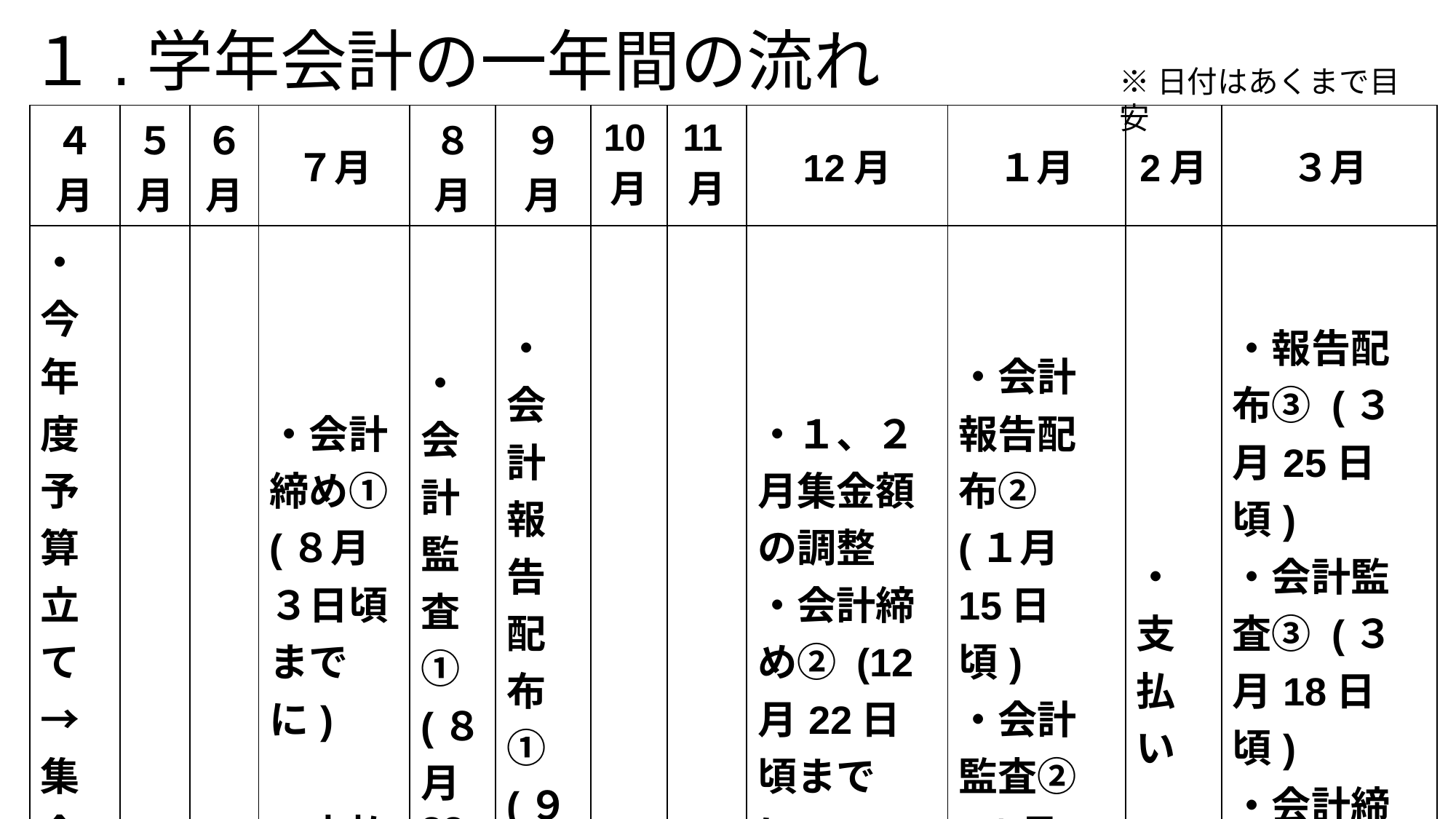

１.学年会計の一年間の流れ
※日付はあくまで目安
| ４月 | ５月 | ６月 | ７月 | ８月 | ９月 | 10月 | 11月 | 12月 | １月 | 2月 | ３月 |
| --- | --- | --- | --- | --- | --- | --- | --- | --- | --- | --- | --- |
| ・今年度予算立て→集金額の決定 |  |  | ・会計締め① (８月３日頃までに)　　 ・支払い | ・会計監査① (８月22日頃) | ・会計報告配布① (９月１日) |  |  | ・１、２月集金額の調整　 ・会計締め② (12月22日頃までに) ・支払い | ・会計報告配布② (１月15日頃) ・会計監査② (１月10日頃) | ・支払い | ・報告配布③ (３月25日頃) ・会計監査③ (３月18日頃) ・会計締め③ (3月10日頃までに) |